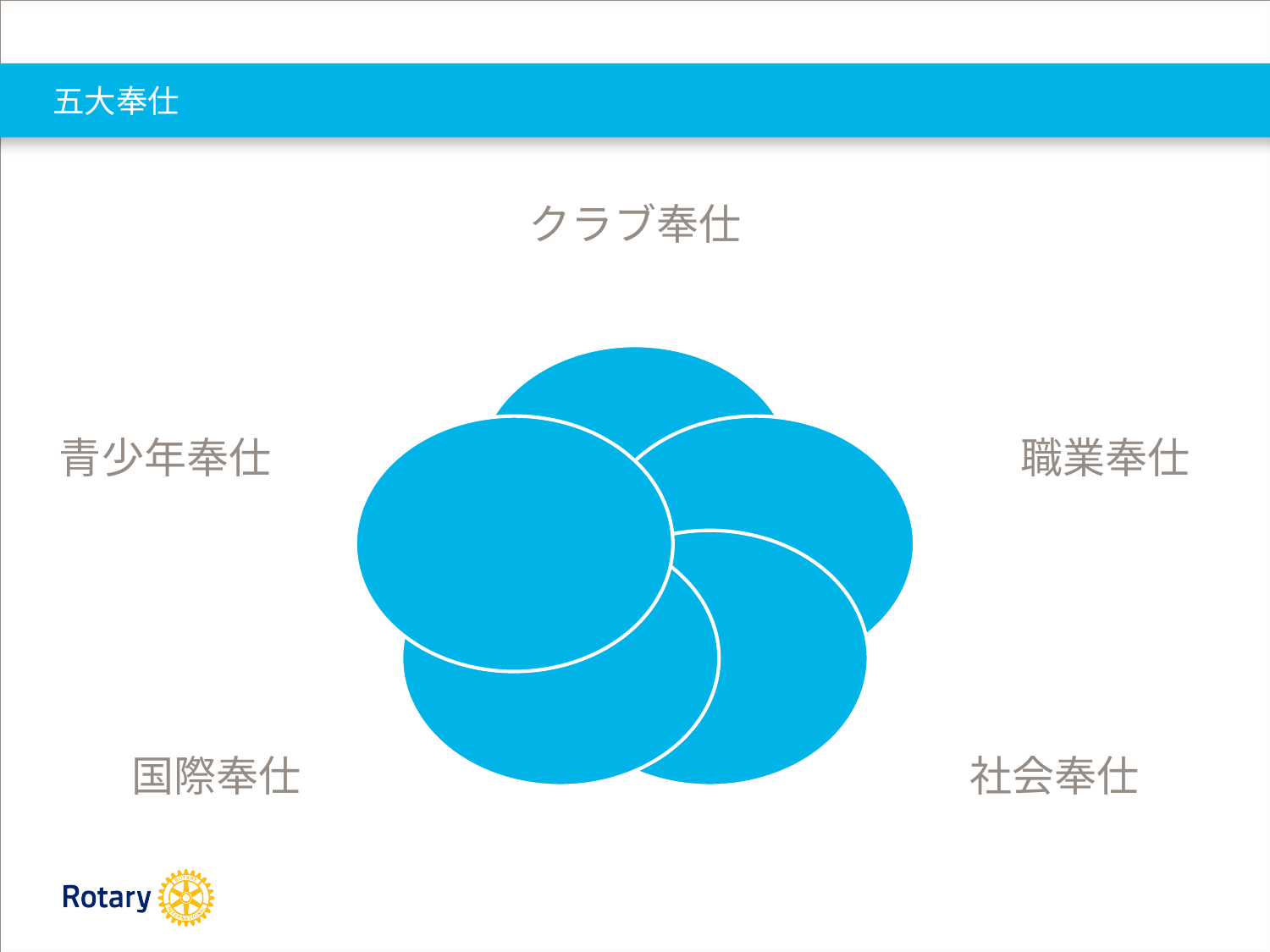

# 五大奉仕
クラブ奉仕
職業奉仕
社会奉仕
国際奉仕
青少年奉仕